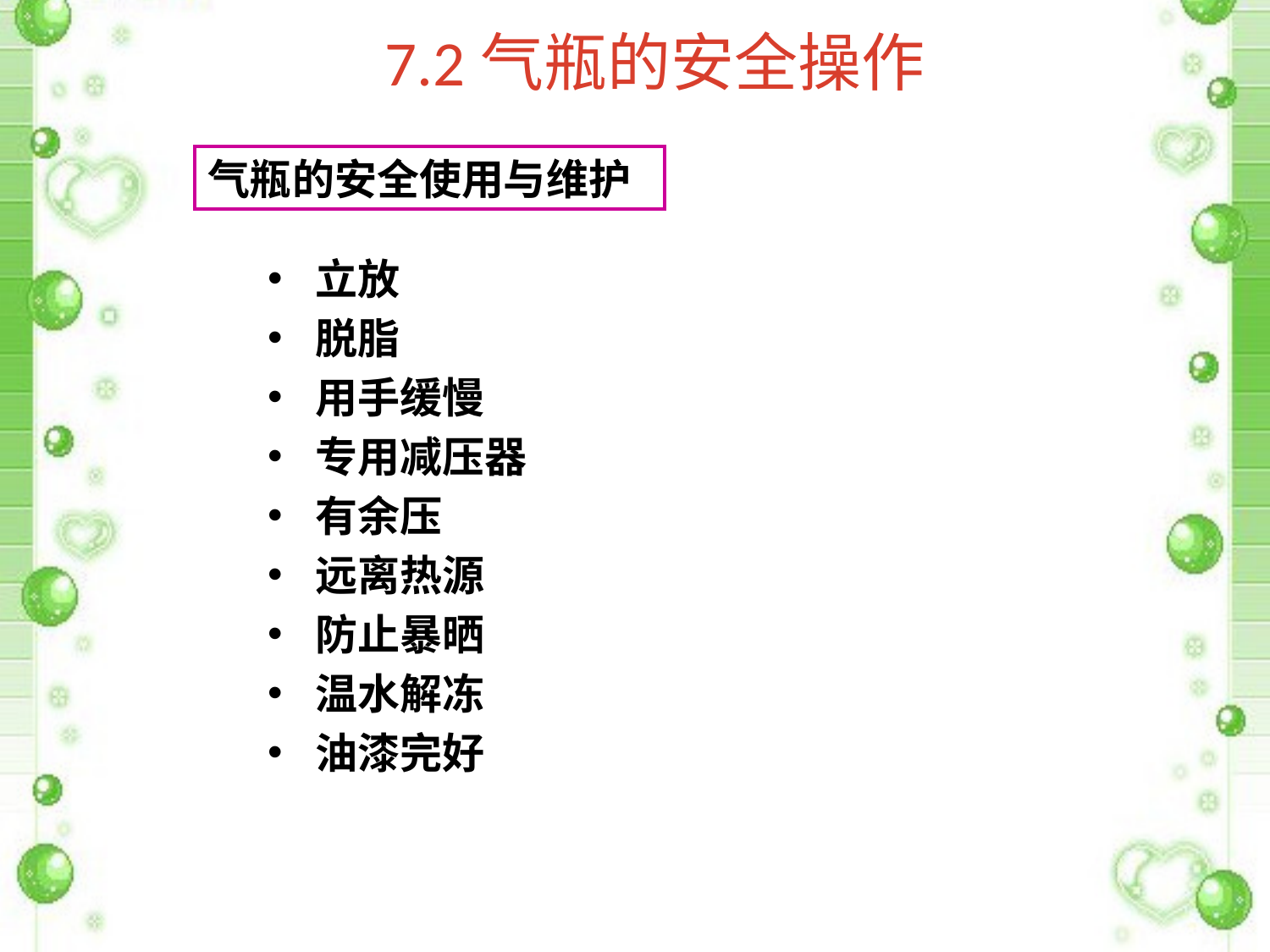

# 7.2气瓶的安全操作
气瓶的安全使用与维护
立放
脱脂
用手缓慢
专用减压器
有余压
远离热源
防止暴晒
温水解冻
油漆完好